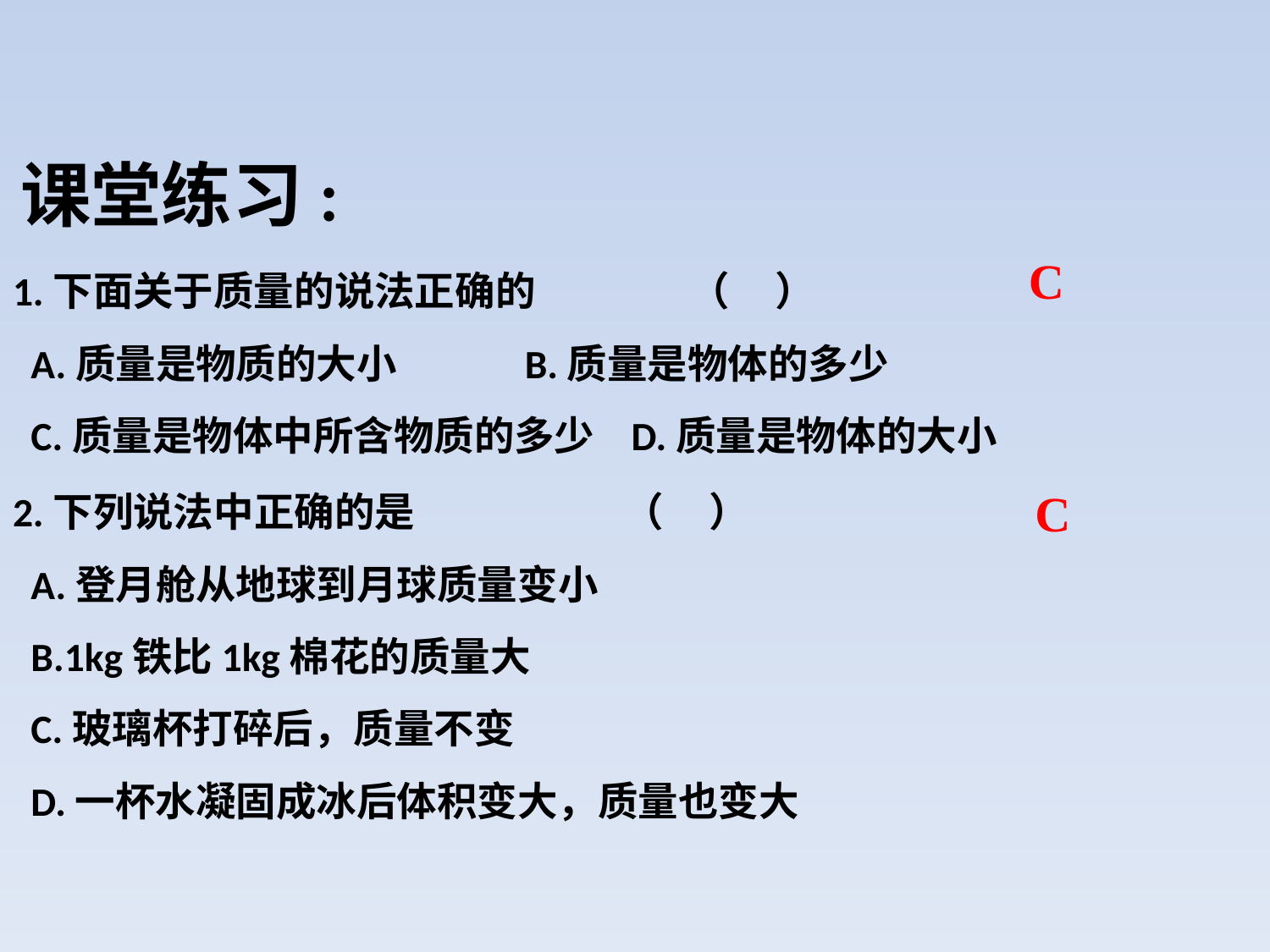

课堂练习:
1.下面关于质量的说法正确的                 （     ）
  A.质量是物质的大小             B.质量是物体的多少
  C.质量是物体中所含物质的多少   D.质量是物体的大小
2.下列说法中正确的是                       （     ）
  A.登月舱从地球到月球质量变小
  B.1kg铁比1kg棉花的质量大
  C.玻璃杯打碎后，质量不变
  D.一杯水凝固成冰后体积变大，质量也变大

C
C